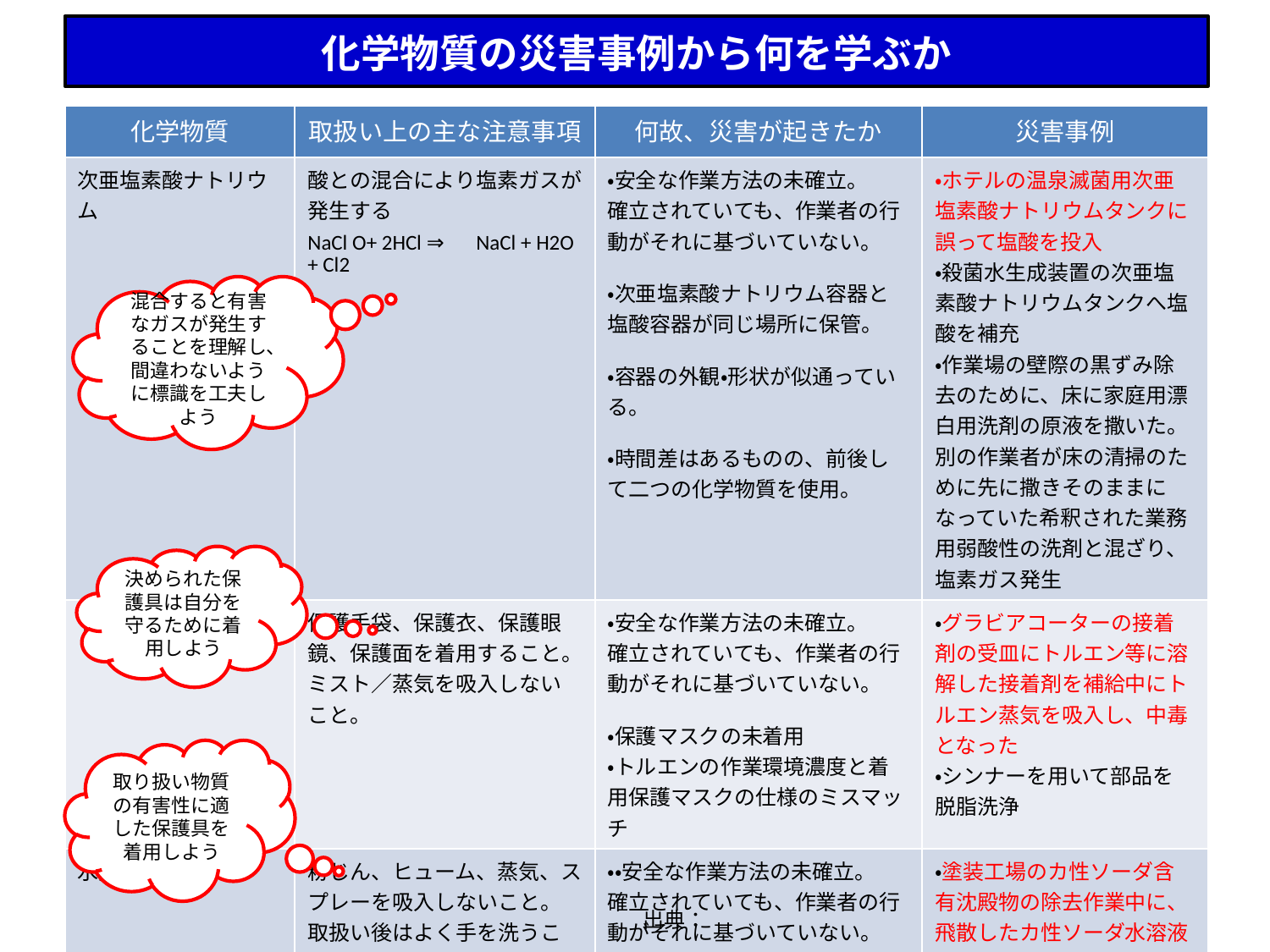

# 化学物質の災害事例から何を学ぶか
| 化学物質 | 取扱い上の主な注意事項 | 何故、災害が起きたか | 災害事例 |
| --- | --- | --- | --- |
| 次亜塩素酸ナトリウム | 酸との混合により塩素ガスが発生する NaCl O+ 2HCl ⇒　NaCl + H2O + Cl2 | ・安全な作業方法の未確立。 確立されていても、作業者の行動がそれに基づいていない。 ・次亜塩素酸ナトリウム容器と塩酸容器が同じ場所に保管。 ・容器の外観・形状が似通っている。 ・時間差はあるものの、前後して二つの化学物質を使用。 | ・ホテルの温泉滅菌用次亜塩素酸ナトリウムタンクに誤って塩酸を投入 ・殺菌水生成装置の次亜塩素酸ナトリウムタンクへ塩酸を補充 ・作業場の壁際の黒ずみ除去のために、床に家庭用漂白用洗剤の原液を撒いた。別の作業者が床の清掃のために先に撒きそのままになっていた希釈された業務用弱酸性の洗剤と混ざり、塩素ガス発生 |
| トルエン | 保護手袋、保護衣、保護眼鏡、保護面を着用すること。 ミスト／蒸気を吸入しないこと。 | ・安全な作業方法の未確立。 確立されていても、作業者の行動がそれに基づいていない。 ・保護マスクの未着用 ・トルエンの作業環境濃度と着用保護マスクの仕様のミスマッチ | ・グラビアコーターの接着剤の受皿にトルエン等に溶解した接着剤を補給中にトルエン蒸気を吸入し、中毒となった ・シンナーを用いて部品を脱脂洗浄 |
| 水酸化ナトリウム | 粉じん、ヒューム、蒸気、スプレーを吸入しないこと。 取扱い後はよく手を洗うこと。 適切な保護手袋、保護衣、保護眼鏡、保護面を着用すること | ・・安全な作業方法の未確立。 確立されていても、作業者の行動がそれに基づいていない。 ・定常／非定常作業における保護マスク等の未着用 | ・塗装工場のカ性ソーダ含有沈殿物の除去作業中に、飛散したカ性ソーダ水溶液による顔等の被災 ・蒸煮釜の洗浄作業中、釜に投入したカ性ソーダが急激に溶解沸騰し、飛散した溶解液を浴びた作業者が熱傷 |
混合すると有害なガスが発生することを理解し、間違わないように標識を工夫しよう
決められた保護具は自分を守るために着用しよう
取り扱い物質の有害性に適した保護具を着用しよう
出典：